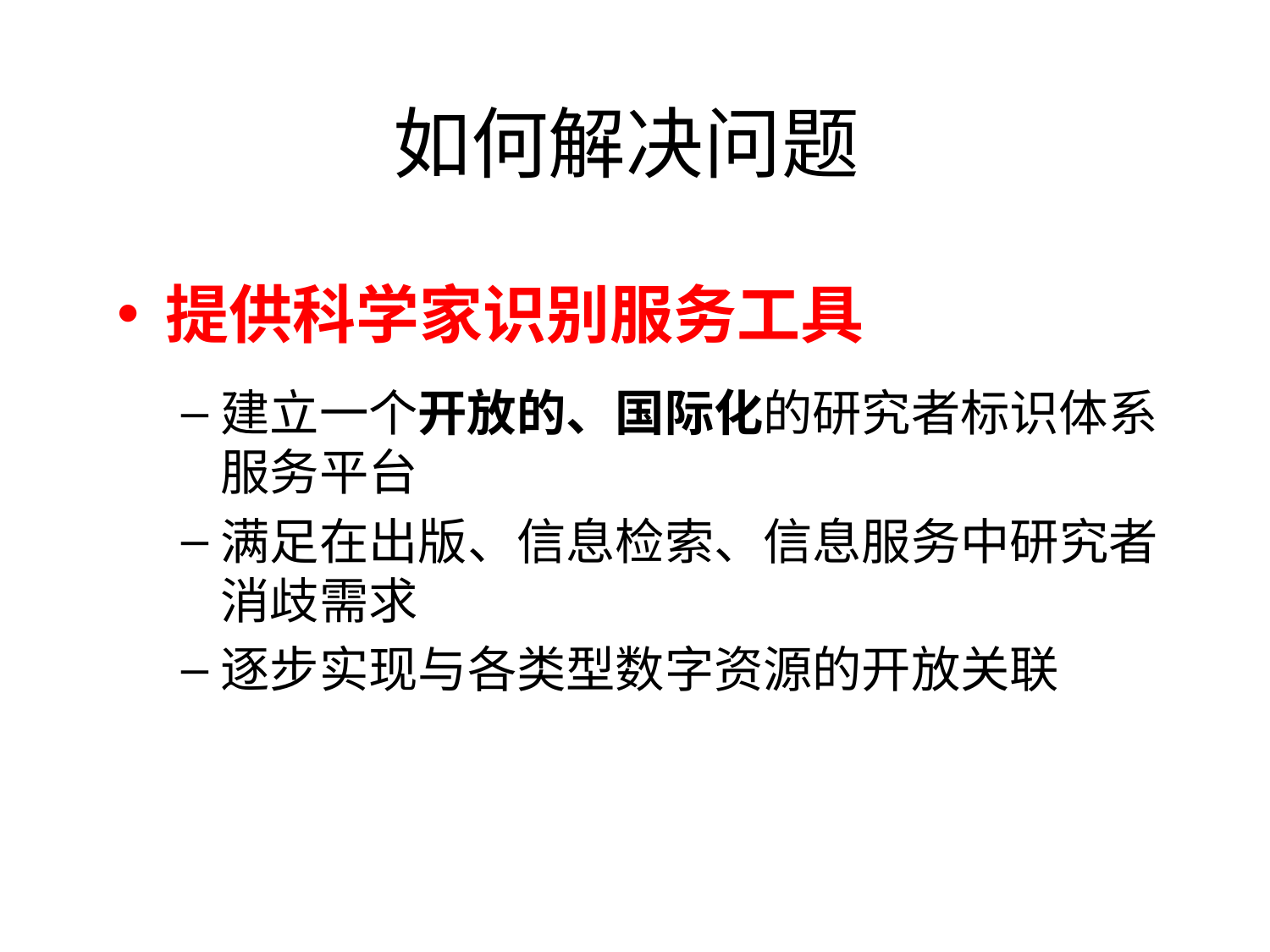

如何解决问题
提供科学家识别服务工具
建立一个开放的、国际化的研究者标识体系服务平台
满足在出版、信息检索、信息服务中研究者消歧需求
逐步实现与各类型数字资源的开放关联